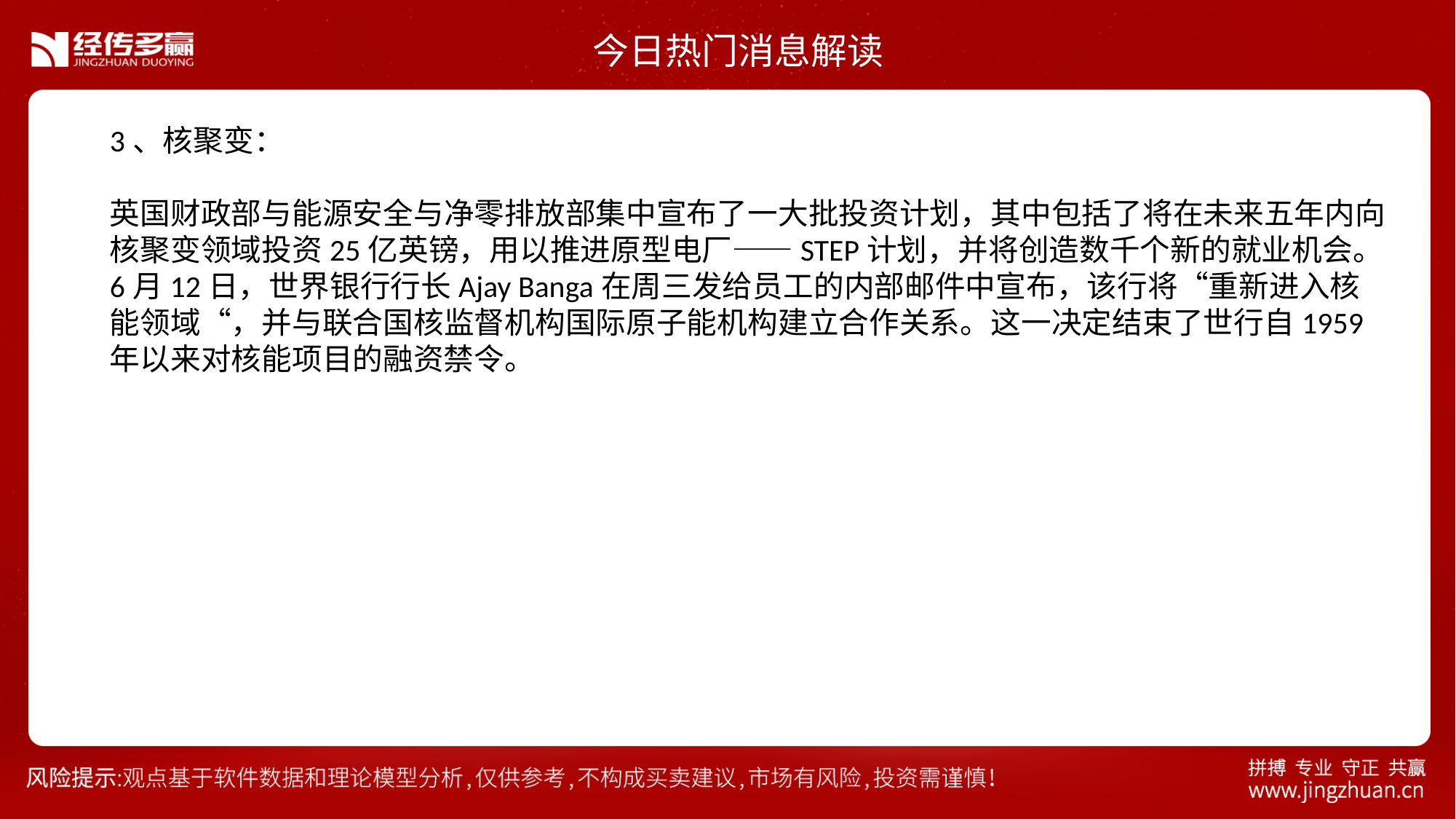

今日热门消息解读
3、核聚变：

英国财政部与能源安全与净零排放部集中宣布了一大批投资计划，其中包括了将在未来五年内向核聚变领域投资25亿英镑，用以推进原型电厂——STEP计划，并将创造数千个新的就业机会。
6月12日，世界银行行长Ajay Banga在周三发给员工的内部邮件中宣布，该行将“重新进入核能领域“，并与联合国核监督机构国际原子能机构建立合作关系。这一决定结束了世行自1959年以来对核能项目的融资禁令。